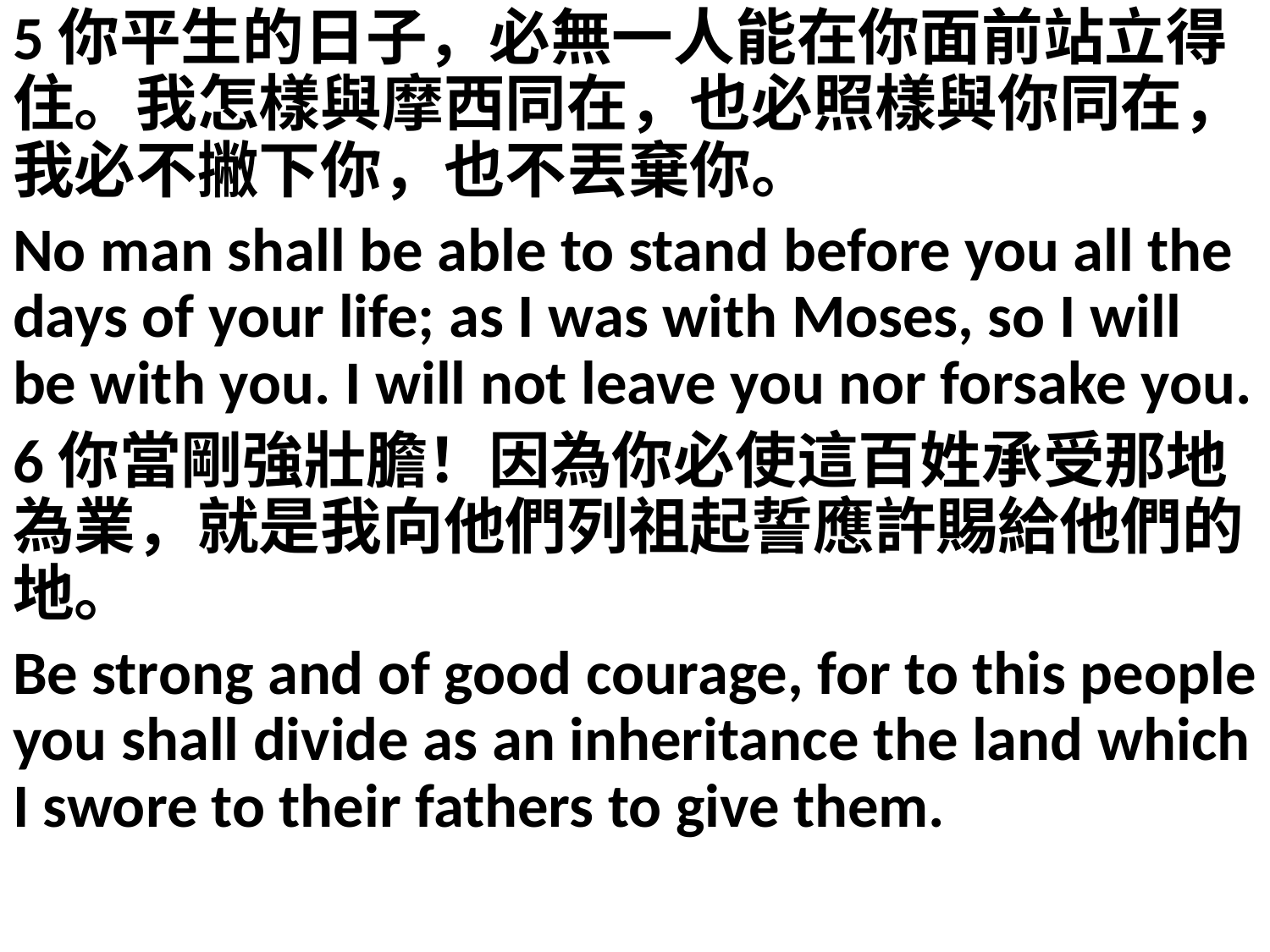

5你平生的日子，必無一人能在你面前站立得住。我怎樣與摩西同在，也必照樣與你同在，我必不撇下你，也不丟棄你。
No man shall be able to stand before you all the days of your life; as I was with Moses, so I will be with you. I will not leave you nor forsake you.
6你當剛強壯膽！因為你必使這百姓承受那地為業，就是我向他們列祖起誓應許賜給他們的地。
Be strong and of good courage, for to this people you shall divide as an inheritance the land which I swore to their fathers to give them.